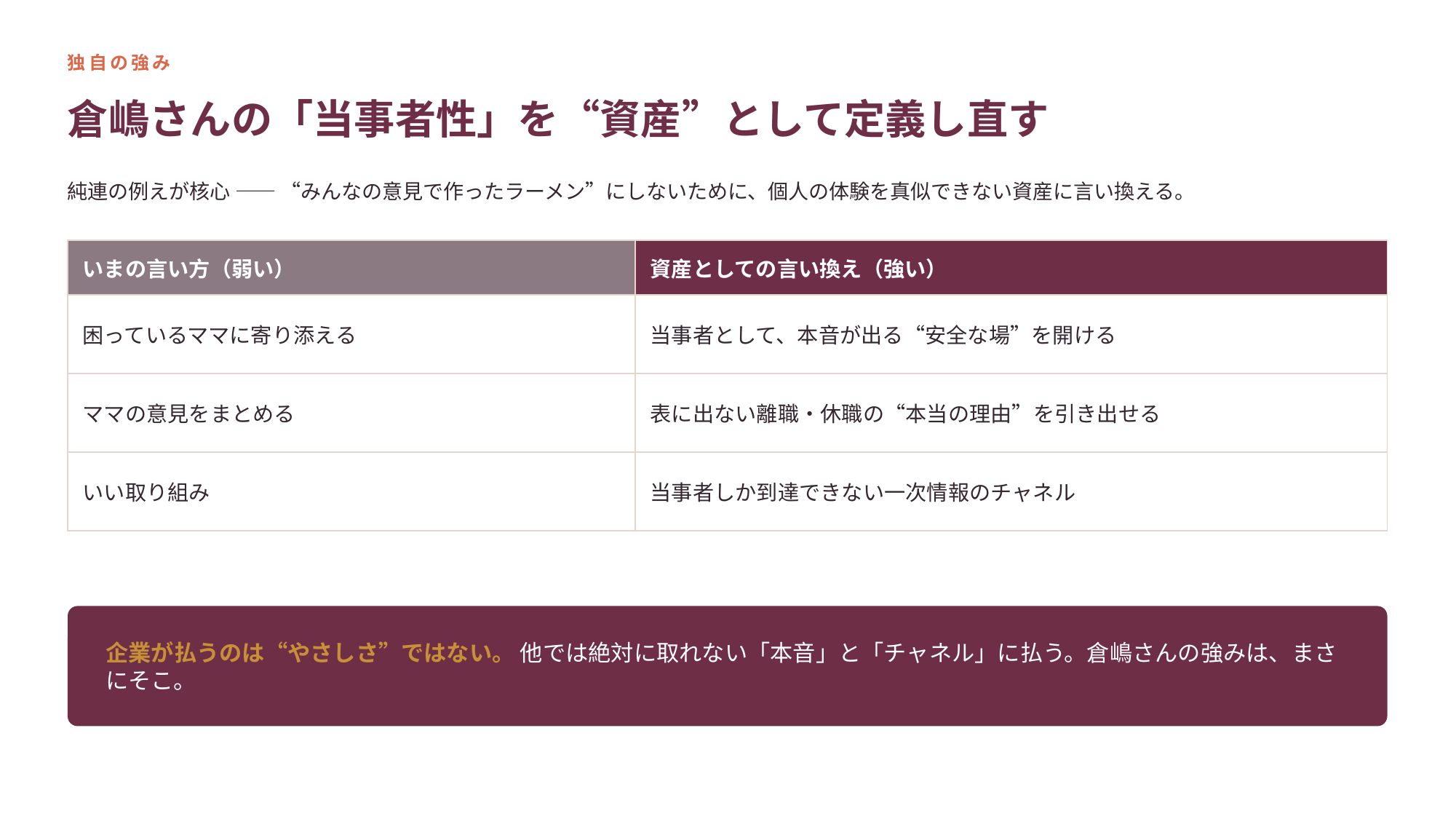

独自の強み
倉嶋さんの「当事者性」を“資産”として定義し直す
純連の例えが核心 ―― “みんなの意見で作ったラーメン”にしないために、個人の体験を真似できない資産に言い換える。
| いまの言い方（弱い） | 資産としての言い換え（強い） |
| --- | --- |
| 困っているママに寄り添える | 当事者として、本音が出る“安全な場”を開ける |
| ママの意見をまとめる | 表に出ない離職・休職の“本当の理由”を引き出せる |
| いい取り組み | 当事者しか到達できない一次情報のチャネル |

企業が払うのは“やさしさ”ではない。 他では絶対に取れない「本音」と「チャネル」に払う。倉嶋さんの強みは、まさにそこ。